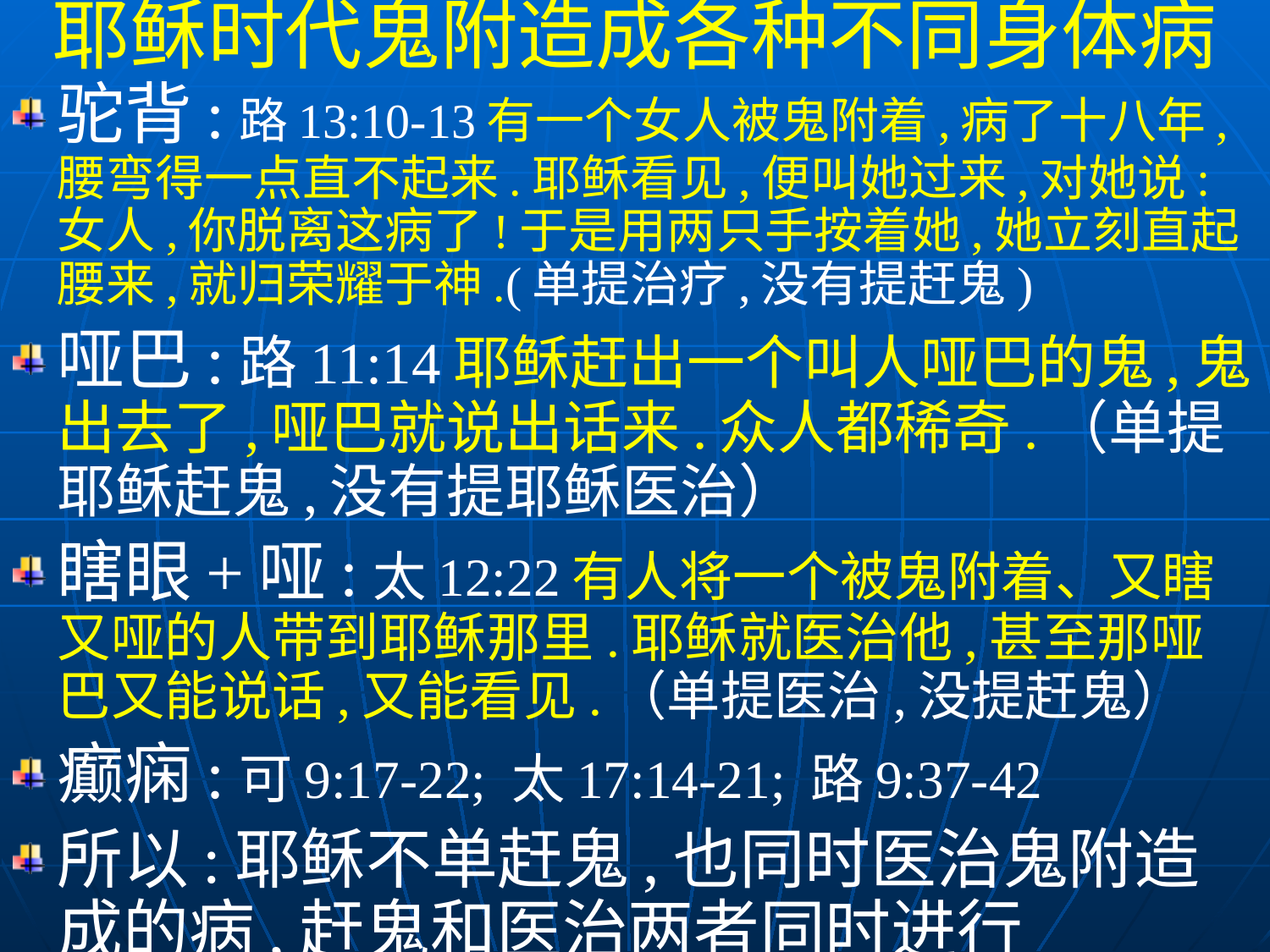

耶稣时代鬼附造成各种不同身体病
驼背:路13:10-13有一个女人被鬼附着,病了十八年,腰弯得一点直不起来.耶稣看见,便叫她过来,对她说:女人,你脱离这病了!于是用两只手按着她,她立刻直起腰来,就归荣耀于神.(单提治疗,没有提赶鬼)
哑巴:路11:14耶稣赶出一个叫人哑巴的鬼,鬼出去了,哑巴就说出话来.众人都稀奇.（单提耶稣赶鬼,没有提耶稣医治）
瞎眼+哑:太12:22有人将一个被鬼附着、又瞎又哑的人带到耶稣那里.耶稣就医治他,甚至那哑巴又能说话,又能看见.（单提医治,没提赶鬼）
癫痫:可9:17-22; 太17:14-21; 路9:37-42
所以:耶稣不单赶鬼,也同时医治鬼附造成的病,赶鬼和医治两者同时进行